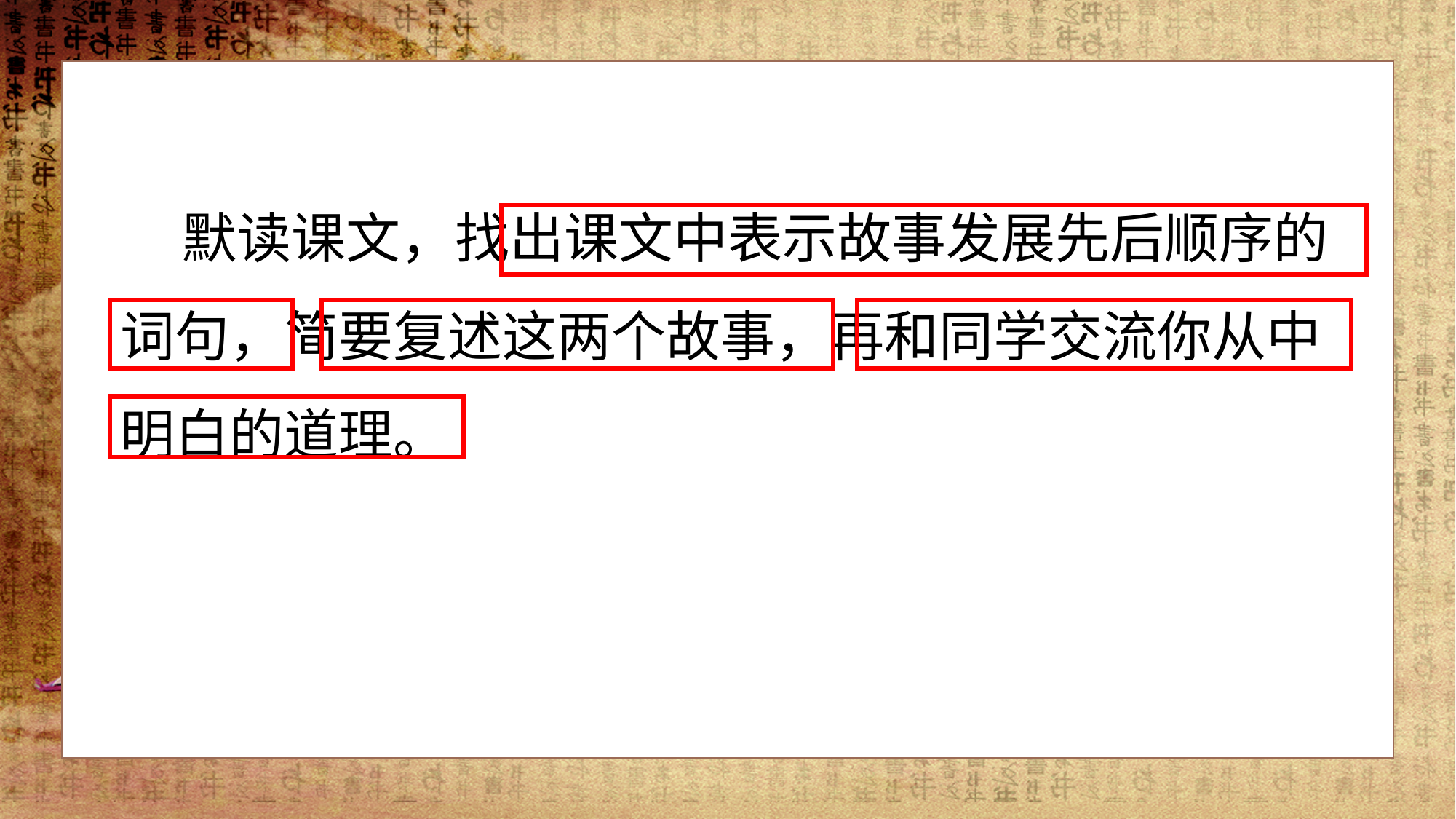

默读课文，找出课文中表示故事发展先后顺序的词句，简要复述这两个故事，再和同学交流你从中明白的道理。